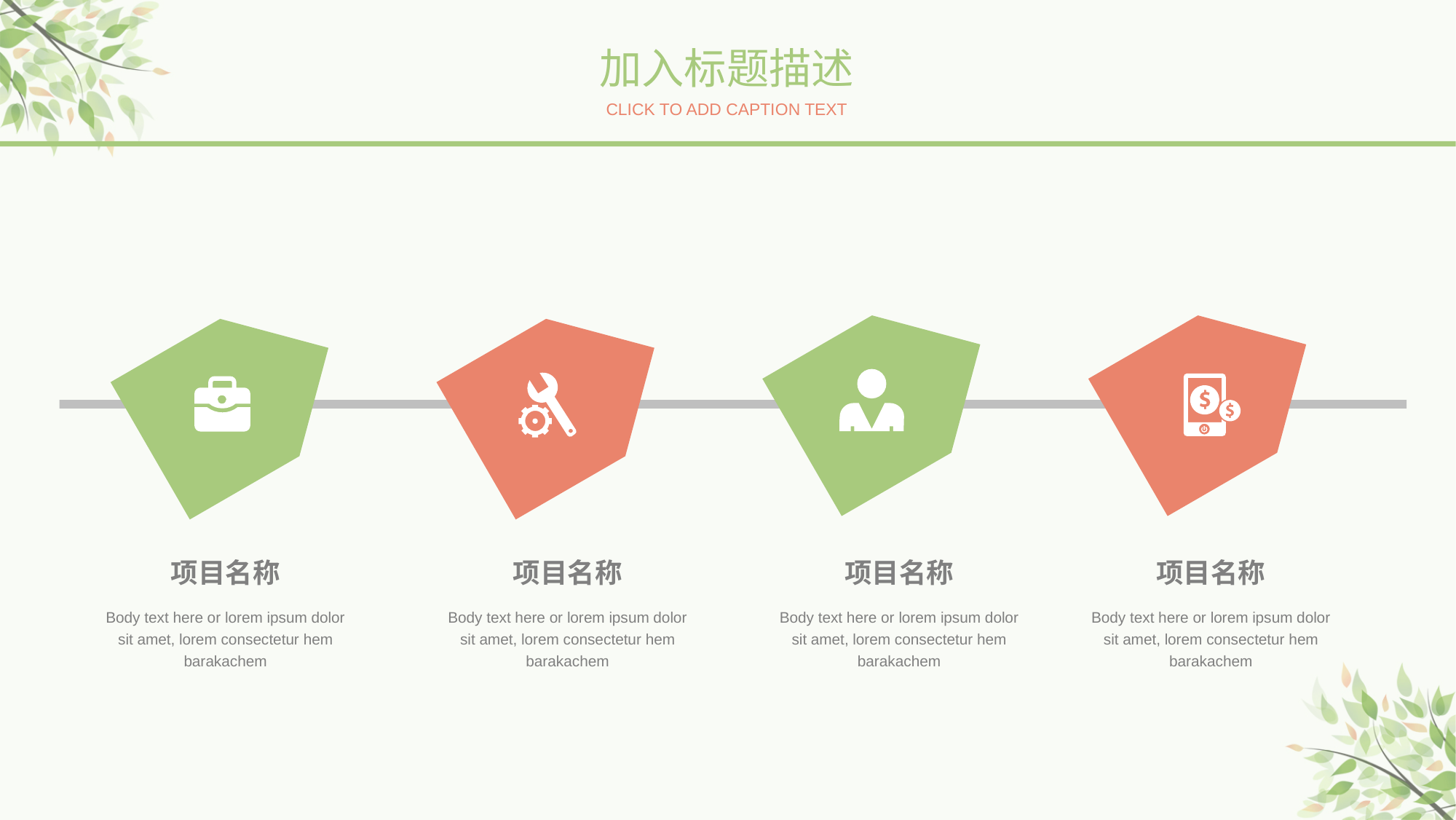

加入标题描述
CLICK TO ADD CAPTION TEXT

项目名称
项目名称
项目名称
项目名称
Body text here or lorem ipsum dolor sit amet, lorem consectetur hem barakachem
Body text here or lorem ipsum dolor sit amet, lorem consectetur hem barakachem
Body text here or lorem ipsum dolor sit amet, lorem consectetur hem barakachem
Body text here or lorem ipsum dolor sit amet, lorem consectetur hem barakachem